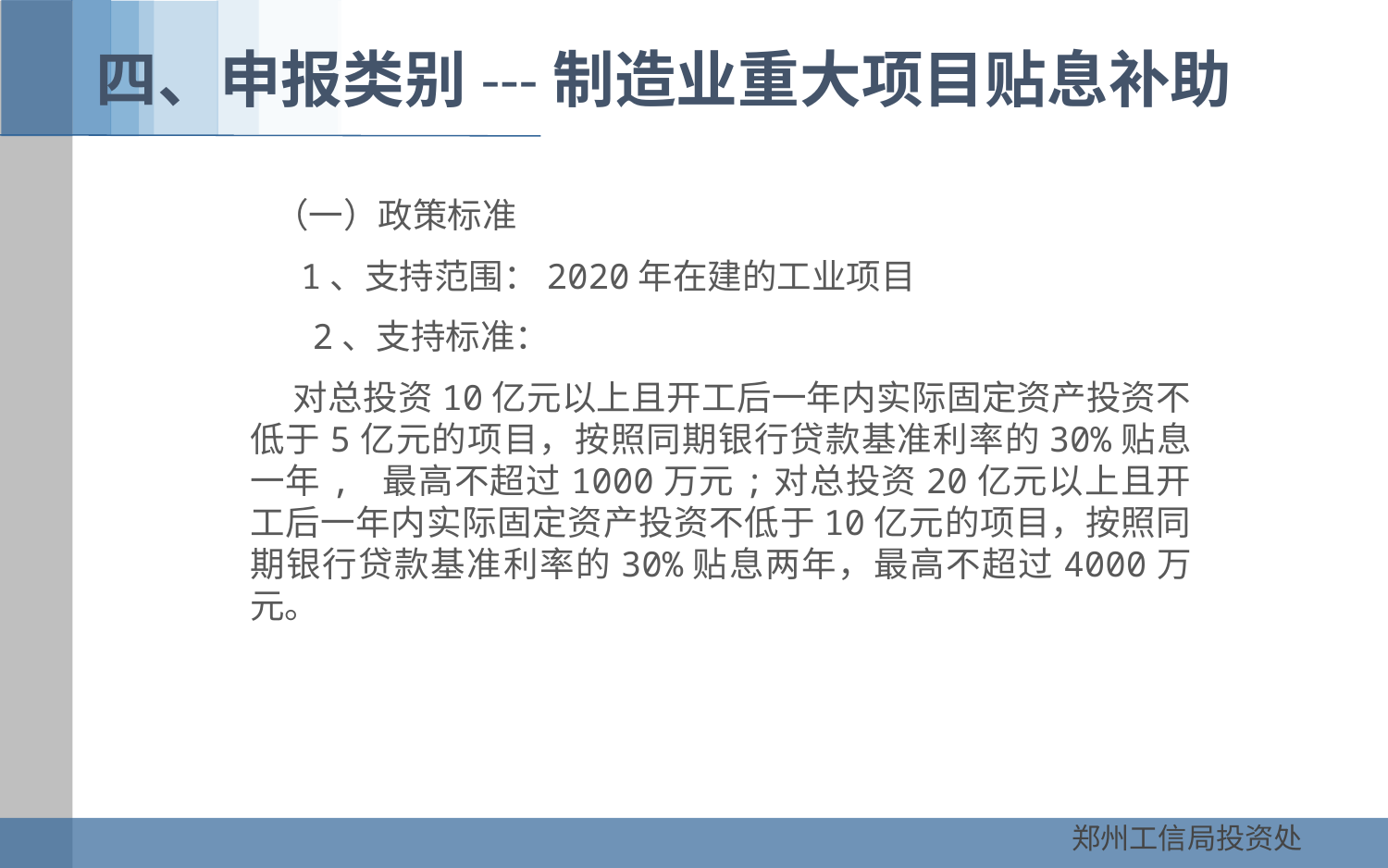

四、申报类别---制造业重大项目贴息补助

  （一）政策标准
　 1、支持范围：2020年在建的工业项目
   2、支持标准：
　 对总投资10亿元以上且开工后一年内实际固定资产投资不低于5亿元的项目，按照同期银行贷款基准利率的30%贴息一年, 最高不超过1000万元;对总投资20亿元以上且开工后一年内实际固定资产投资不低于10亿元的项目，按照同期银行贷款基准利率的30%贴息两年，最高不超过4000万元。

郑州工信局投资处